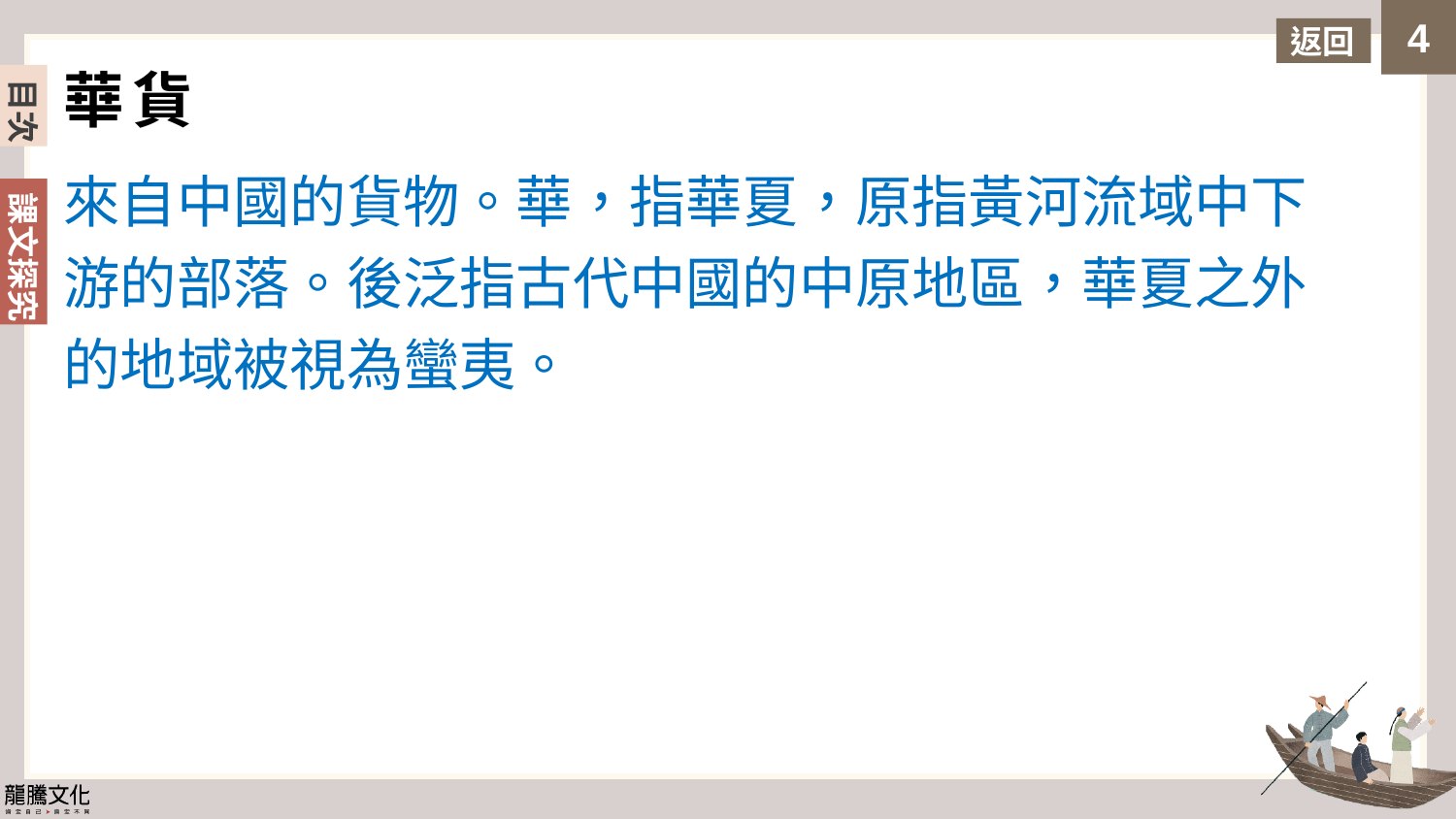

返回
華貨
來自中國的貨物。華，指華夏，原指黃河流域中下游的部落。後泛指古代中國的中原地區，華夏之外的地域被視為蠻夷。